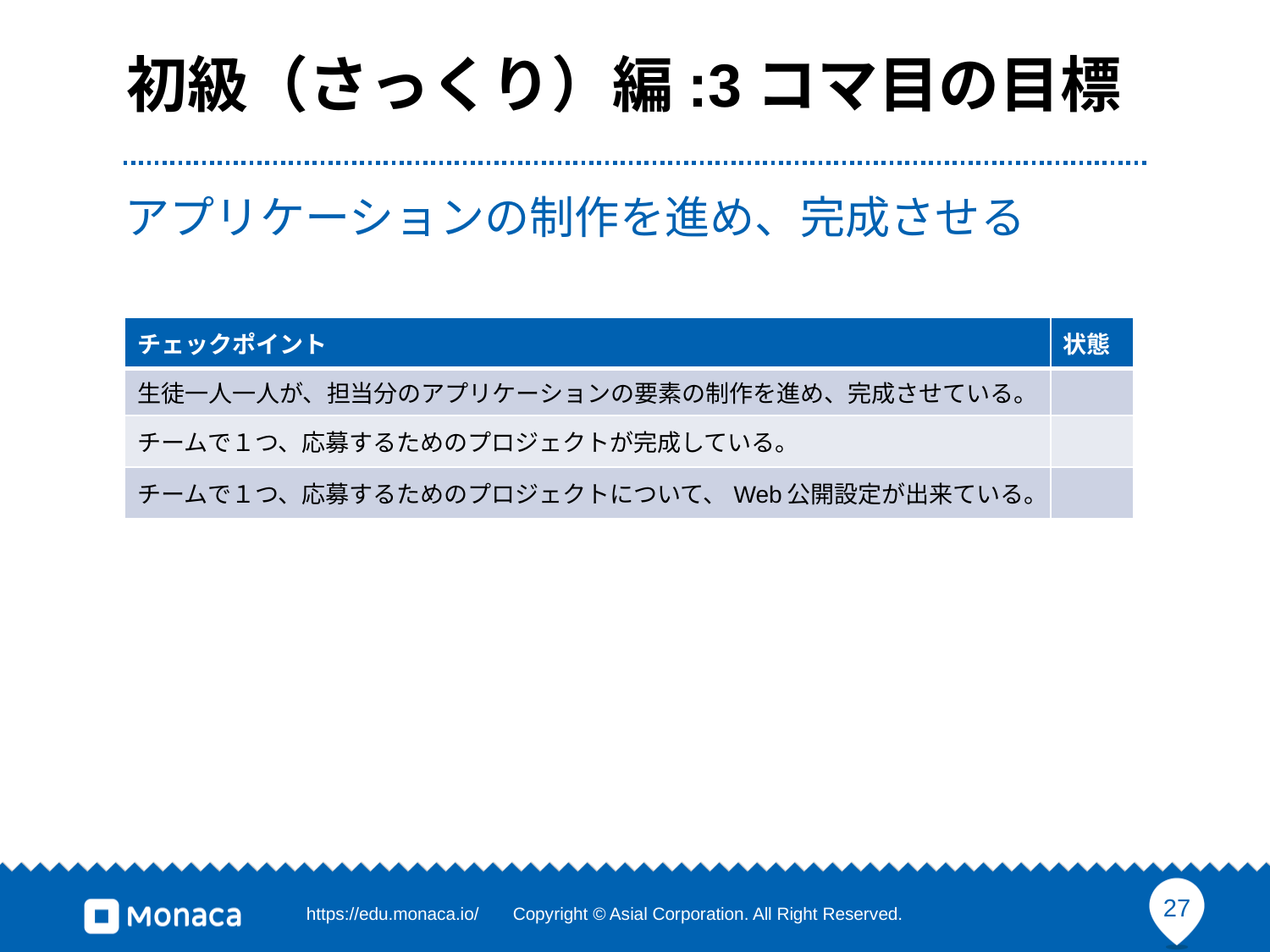

# 初級（さっくり）編:3コマ目の目標
アプリケーションの制作を進め、完成させる

| チェックポイント | 状態 |
| --- | --- |
| 生徒一人一人が、担当分のアプリケーションの要素の制作を進め、完成させている。 |  |
| チームで１つ、応募するためのプロジェクトが完成している。 |  |
| チームで１つ、応募するためのプロジェクトについて、Web公開設定が出来ている。 |  |